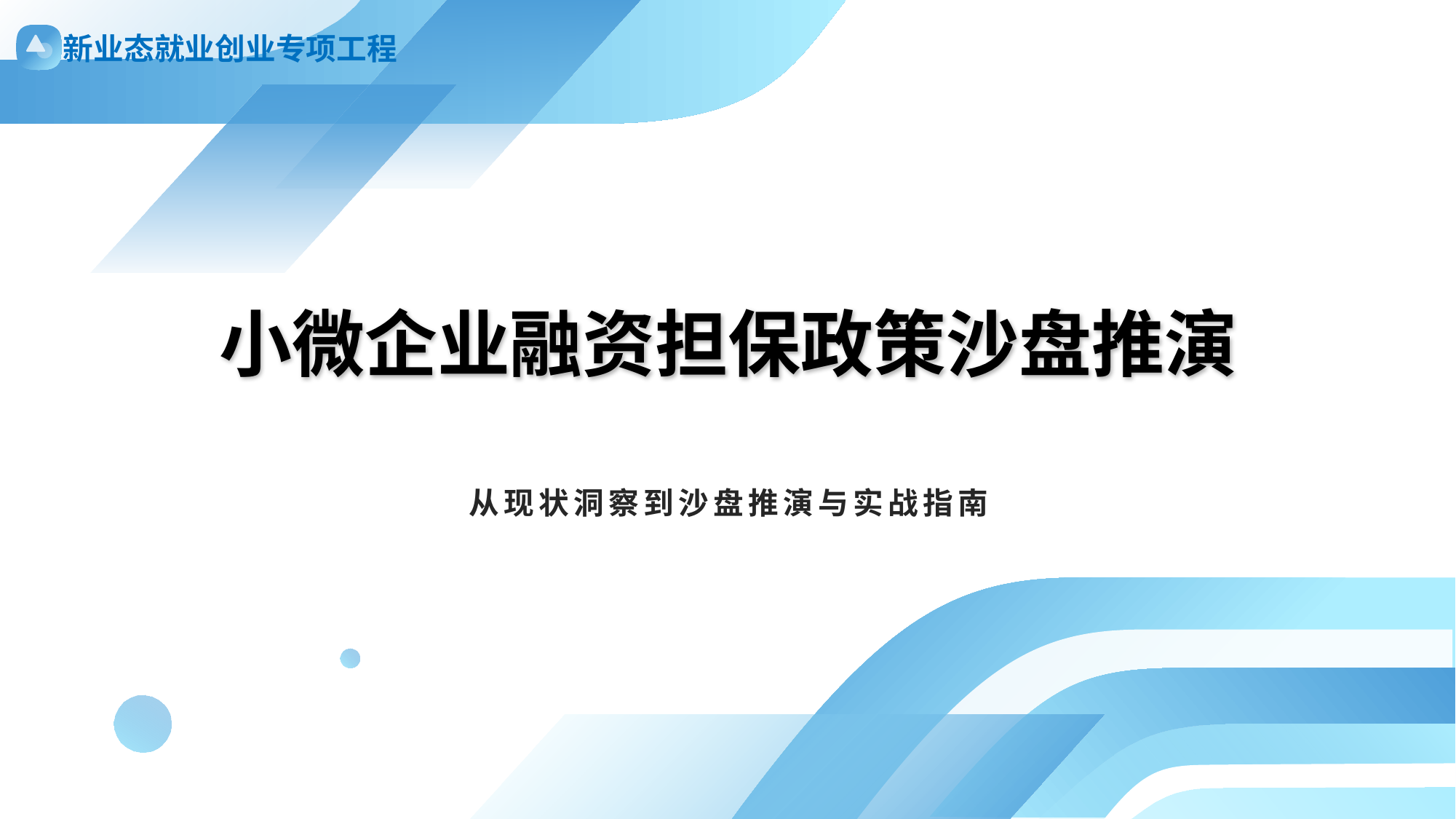

新业态就业创业专项工程
小微企业融资担保政策沙盘推演
从现状洞察到沙盘推演与实战指南